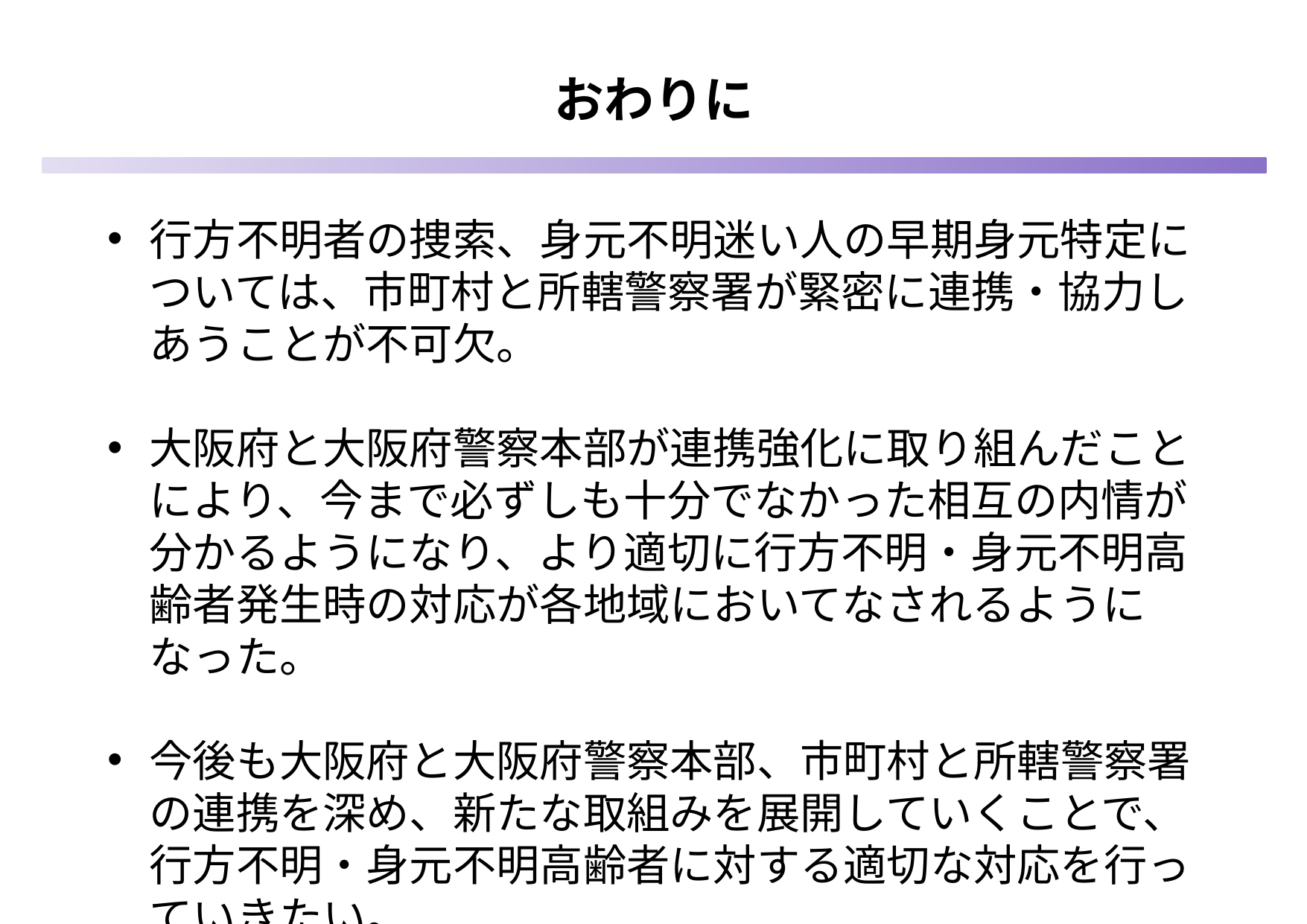

# おわりに

行方不明者の捜索、身元不明迷い人の早期身元特定については、市町村と所轄警察署が緊密に連携・協力しあうことが不可欠。

大阪府と大阪府警察本部が連携強化に取り組んだことにより、今まで必ずしも十分でなかった相互の内情が分かるようになり、より適切に行方不明・身元不明高齢者発生時の対応が各地域においてなされるようになった。

今後も大阪府と大阪府警察本部、市町村と所轄警察署の連携を深め、新たな取組みを展開していくことで、行方不明・身元不明高齢者に対する適切な対応を行っていきたい。